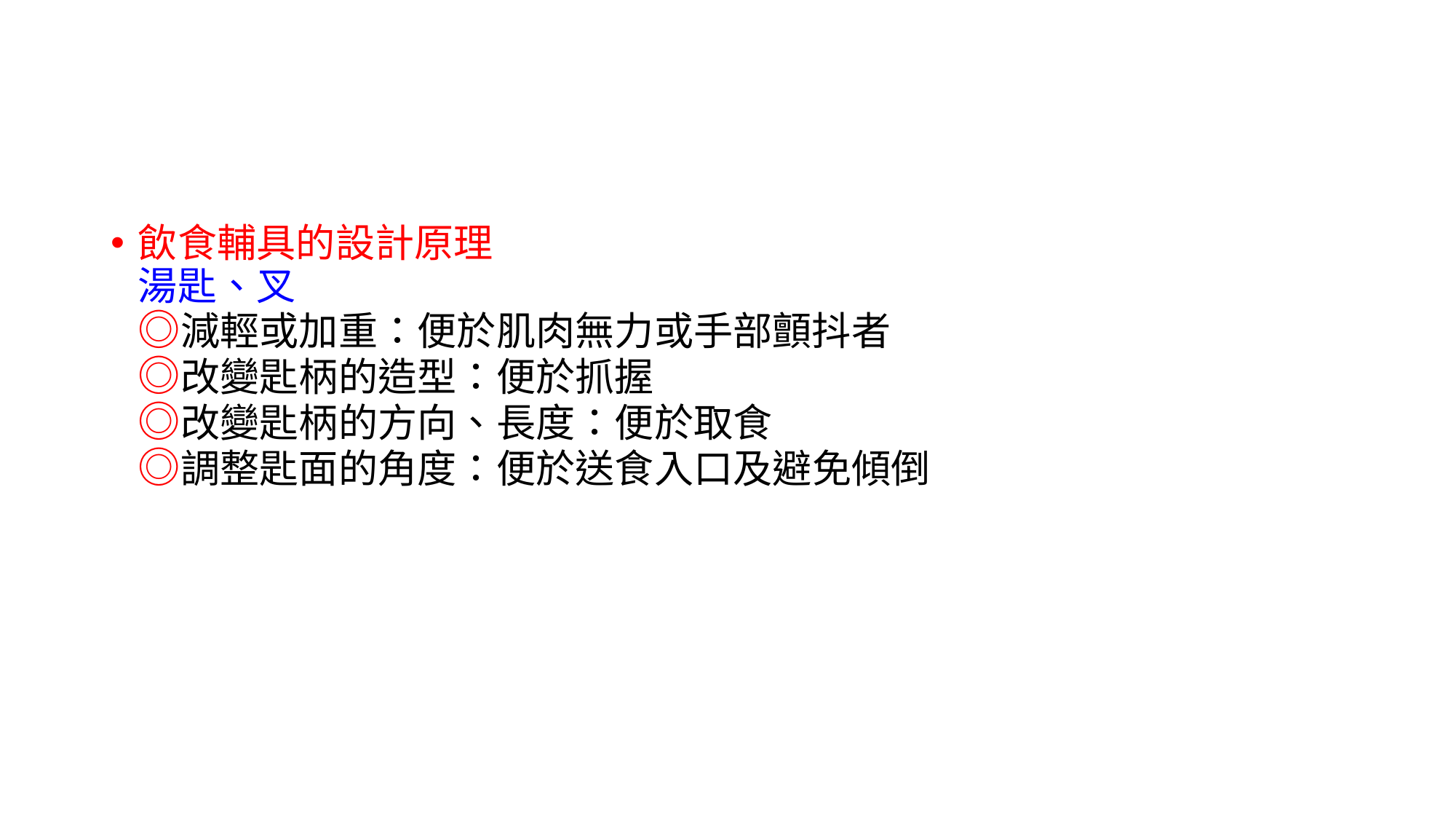

#
飲食輔具的設計原理
湯匙、叉
◎減輕或加重：便於肌肉無力或手部顫抖者
◎改變匙柄的造型：便於抓握
◎改變匙柄的方向、長度：便於取食
◎調整匙面的角度：便於送食入口及避免傾倒